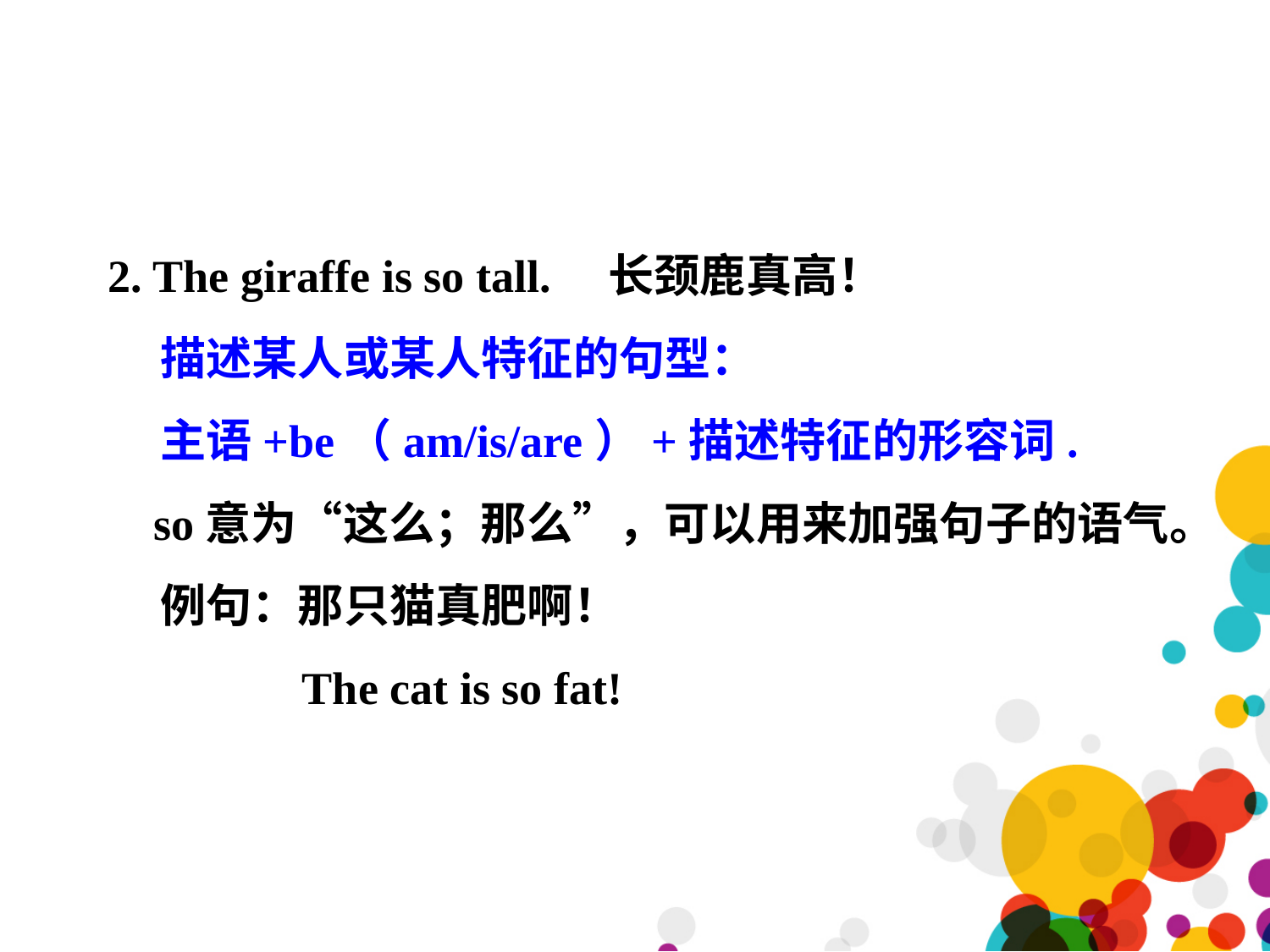

2. The giraffe is so tall.    长颈鹿真高！
    描述某人或某人特征的句型：
    主语+be（am/is/are）+描述特征的形容词.
    so意为“这么；那么”，可以用来加强句子的语气。
    例句：那只猫真肥啊！
                 The cat is so fat!